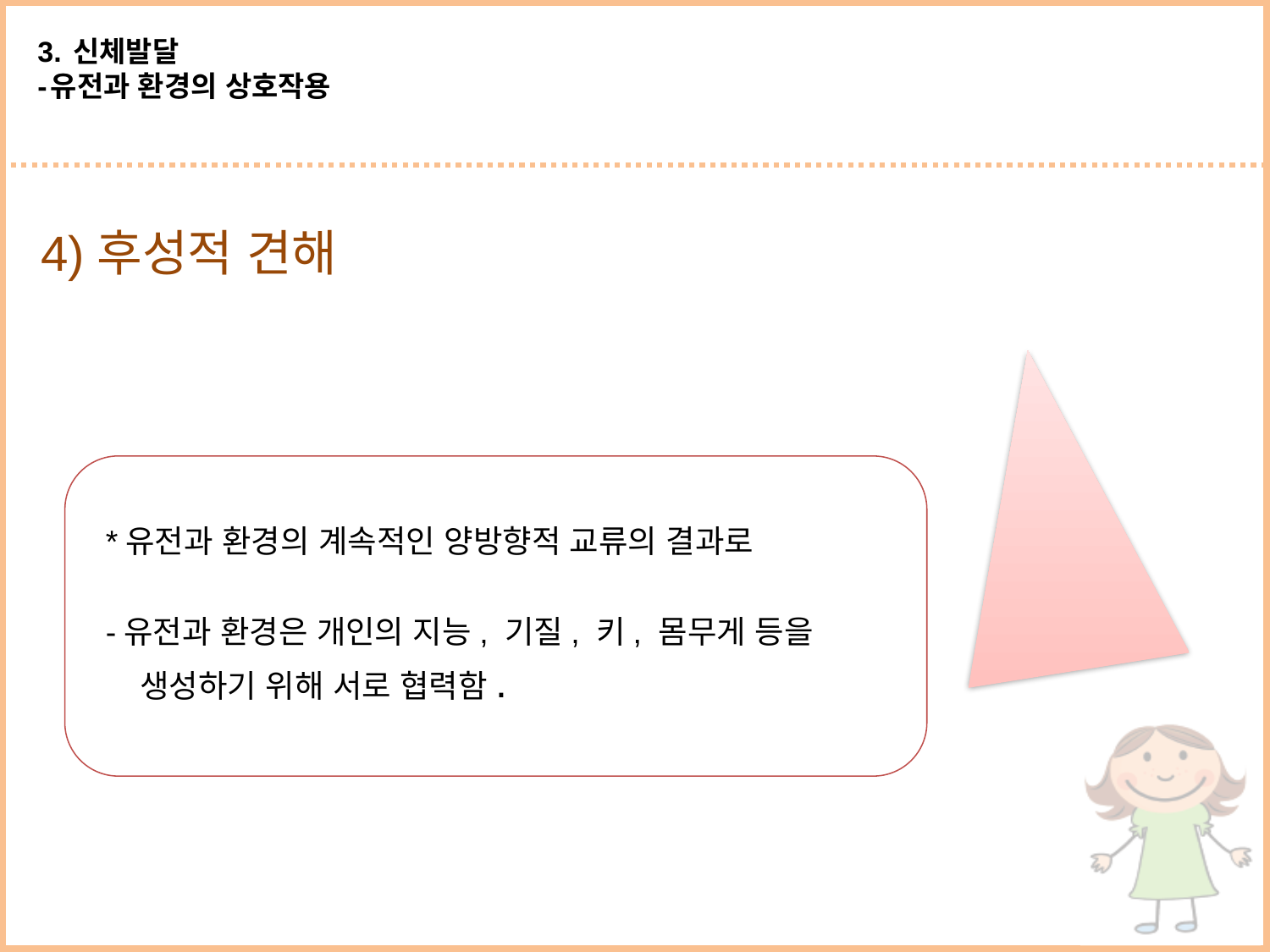

# 3. 신체발달 -유전과 환경의 상호작용
4)후성적 견해

*유전과 환경의 계속적인 양방향적 교류의 결과로

-유전과 환경은 개인의 지능, 기질, 키, 몸무게 등을
   생성하기 위해 서로 협력함.